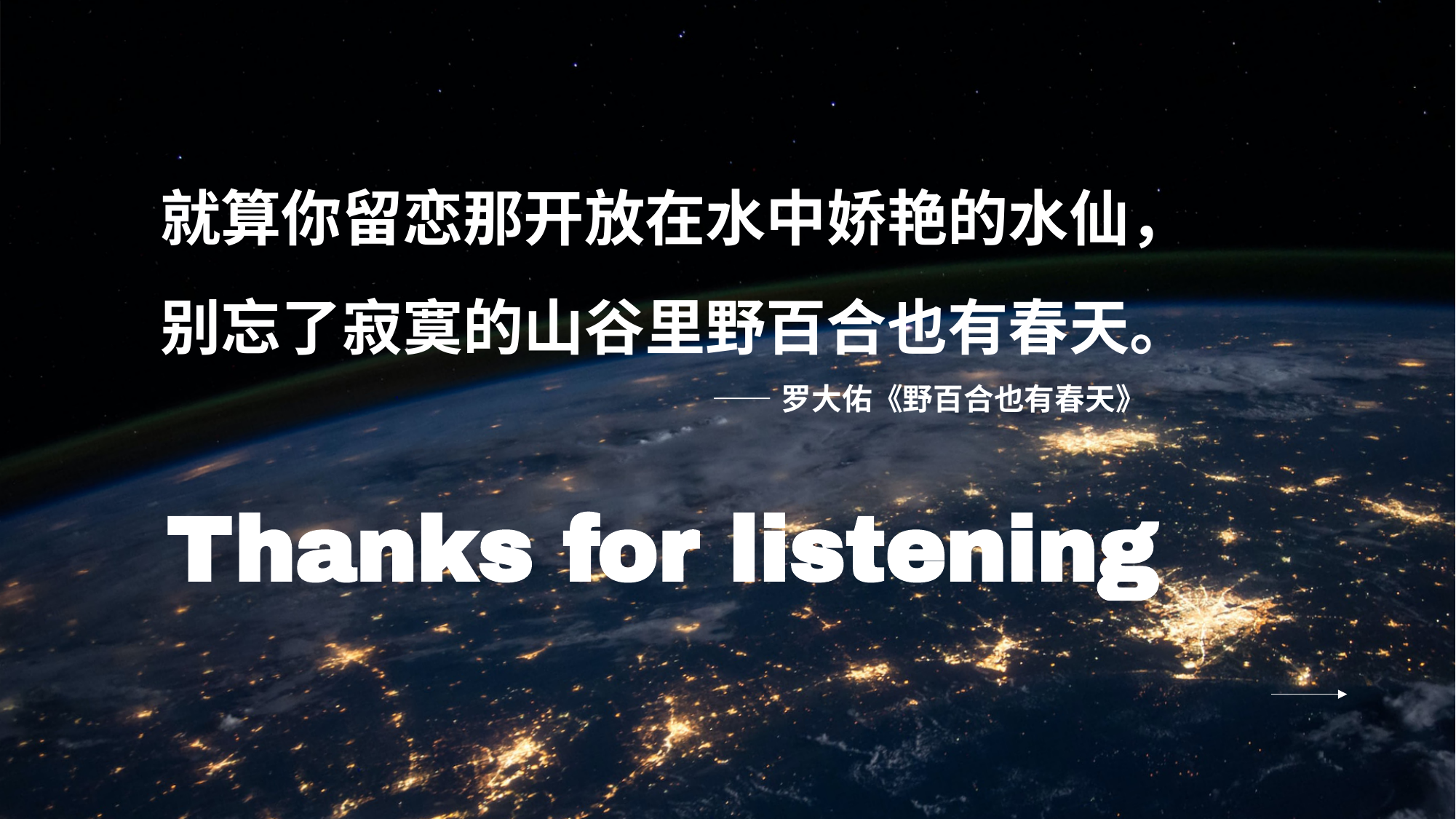

就算你留恋那开放在水中娇艳的水仙，
别忘了寂寞的山谷里野百合也有春天。
                                                                                ——罗大佑《野百合也有春天》
# Thanks for listening